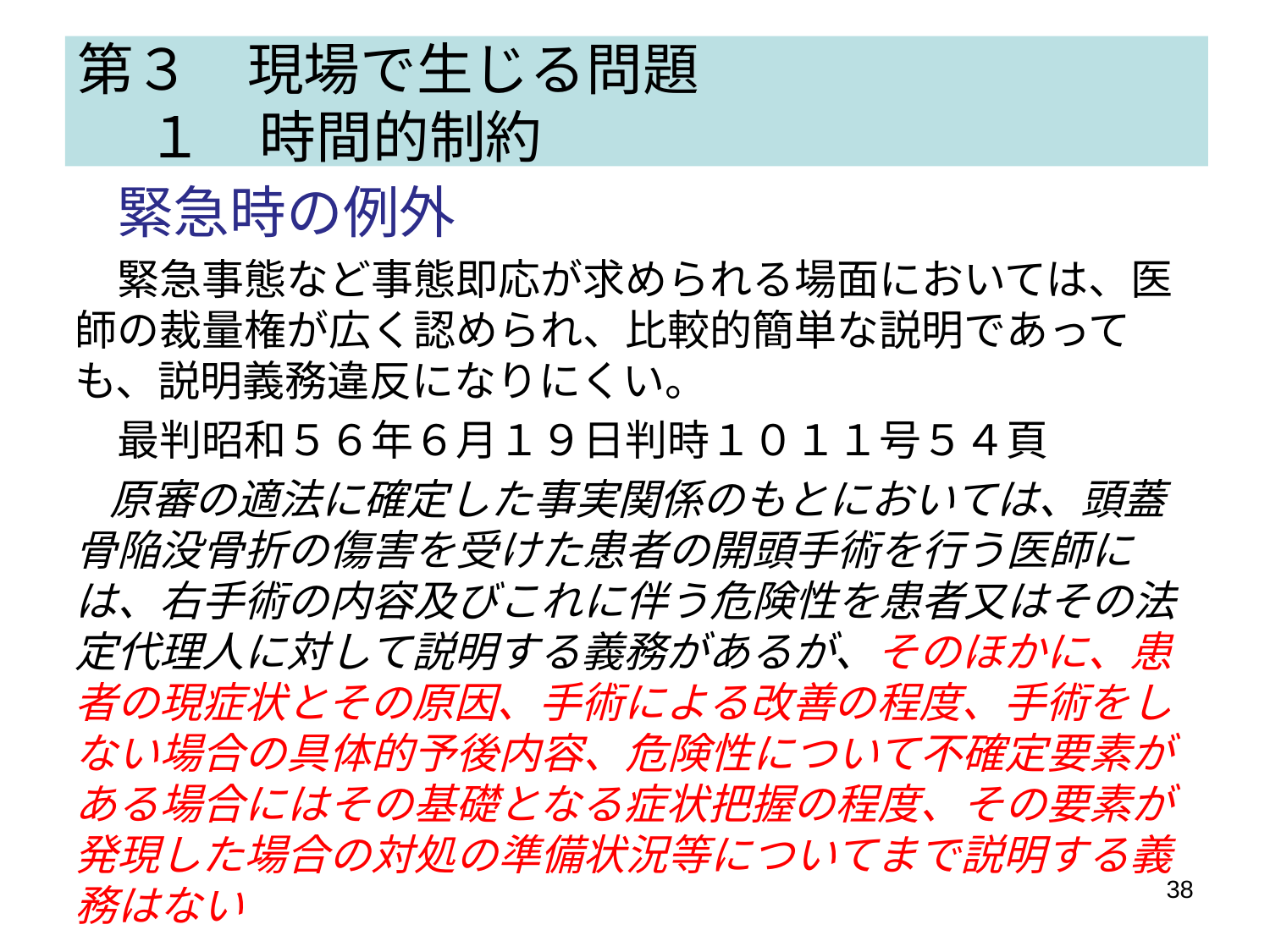

# 第３　現場で生じる問題 　 １　時間的制約
　緊急時の例外
　緊急事態など事態即応が求められる場面においては、医師の裁量権が広く認められ、比較的簡単な説明であっても、説明義務違反になりにくい。
　最判昭和５６年６月１９日判時１０１１号５４頁
　原審の適法に確定した事実関係のもとにおいては、頭蓋骨陥没骨折の傷害を受けた患者の開頭手術を行う医師には、右手術の内容及びこれに伴う危険性を患者又はその法定代理人に対して説明する義務があるが、そのほかに、患者の現症状とその原因、手術による改善の程度、手術をしない場合の具体的予後内容、危険性について不確定要素がある場合にはその基礎となる症状把握の程度、その要素が発現した場合の対処の準備状況等についてまで説明する義務はない

38